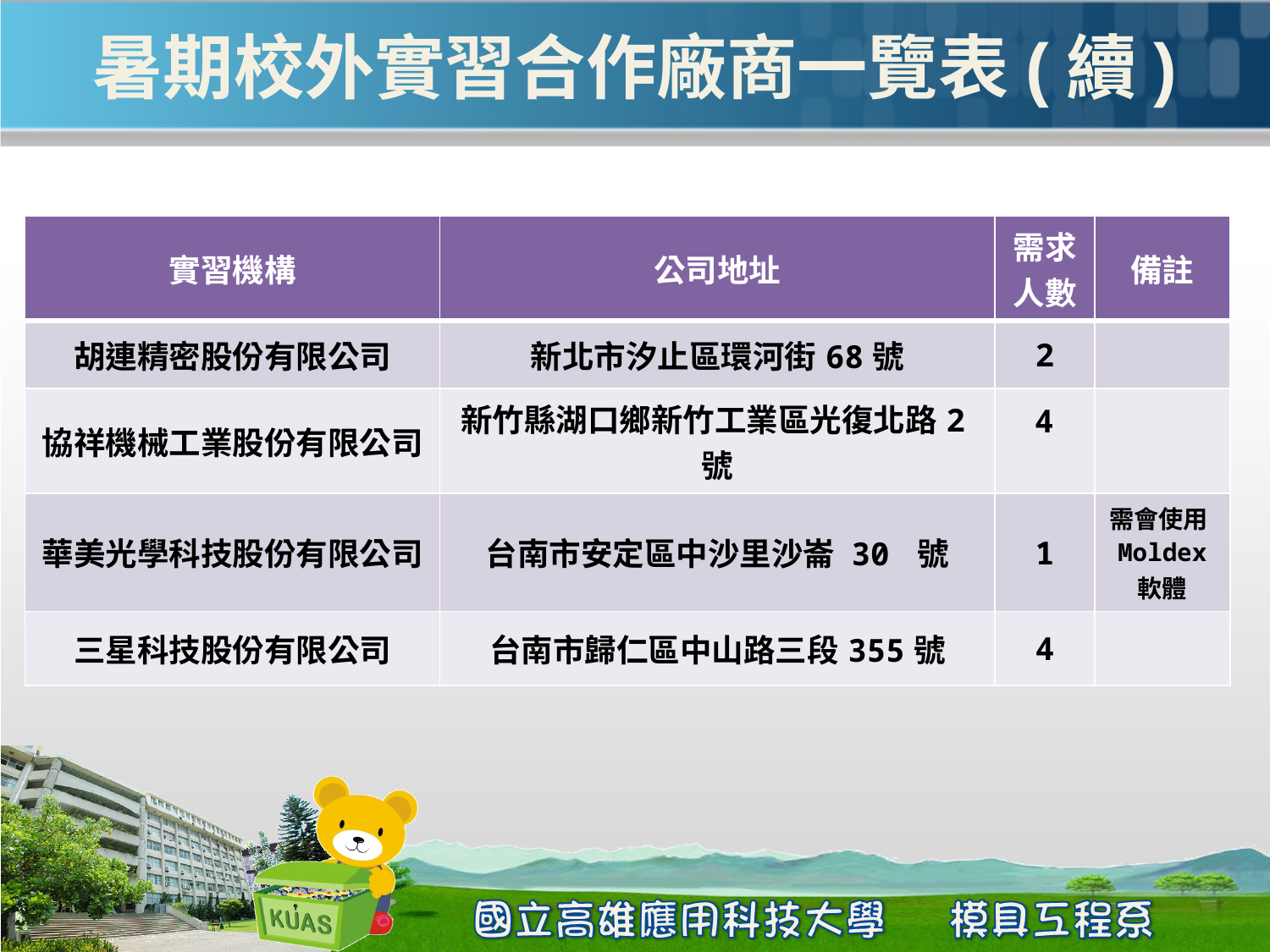

# 暑期校外實習合作廠商一覽表(續)
| 實習機構 | 公司地址 | 需求 人數 | 備註 |
| --- | --- | --- | --- |
| 胡連精密股份有限公司 | 新北市汐止區環河街68號 | 2 |  |
| 協祥機械工業股份有限公司 | 新竹縣湖口鄉新竹工業區光復北路2號 |  |  |
| 華美光學科技股份有限公司 | 台南市安定區中沙里沙崙 30 號 | 1 | 需會使用Moldex 軟體 |
| 三星科技股份有限公司 | 台南市歸仁區中山路三段355號 | 4 |  |
4